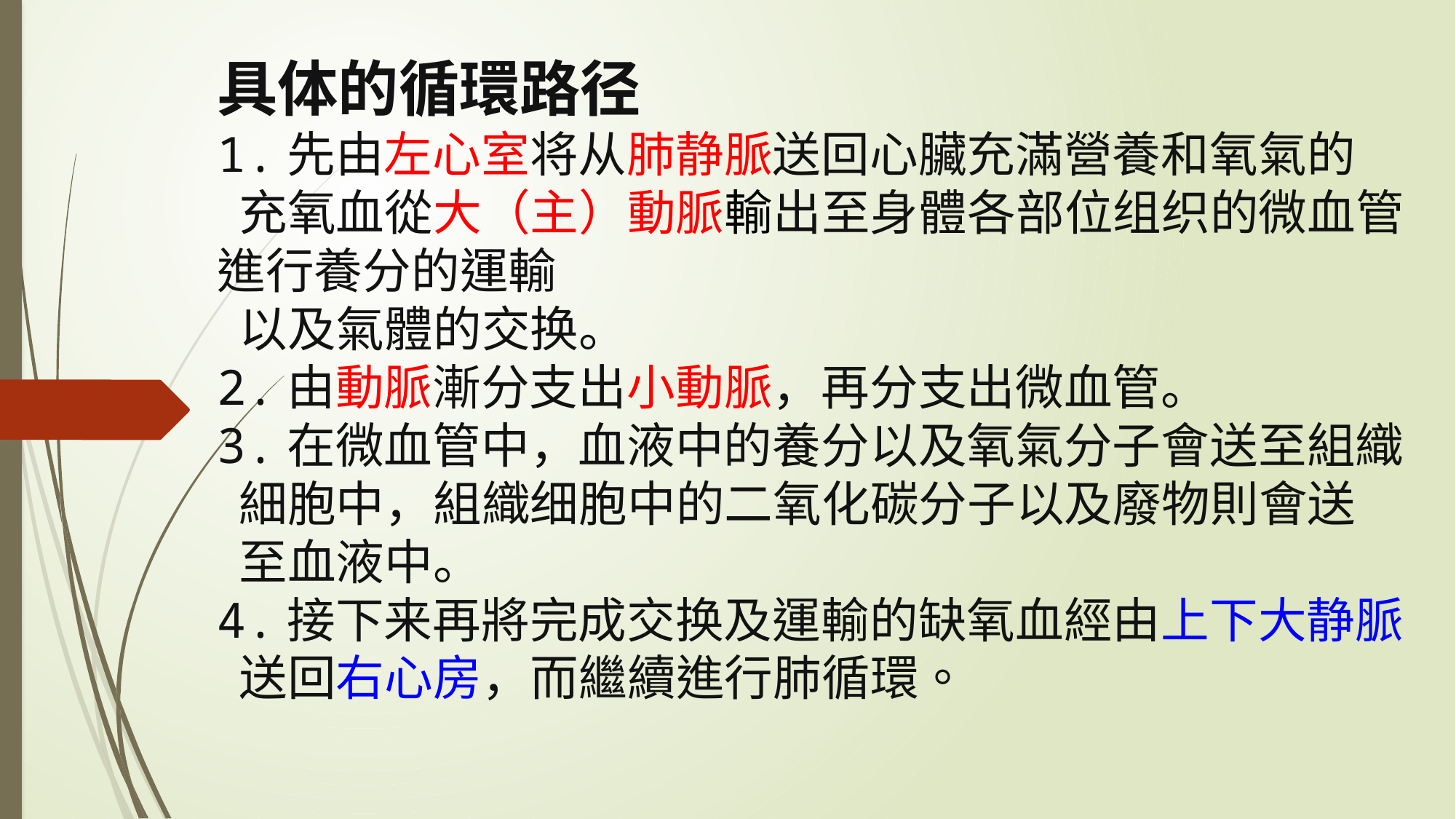

# 具体的循環路径 1.先由左心室将从肺静脈送回心臟充滿營養和氧氣的 充氧血從大（主）動脈輸出至身體各部位组织的微血管進行養分的運輸 以及氣體的交换。 2.由動脈漸分支出小動脈，再分支出微血管。 3.在微血管中，血液中的養分以及氧氣分子會送至組織 細胞中，組織细胞中的二氧化碳分子以及廢物則會送 至血液中。 4.接下来再將完成交换及運輸的缺氧血經由上下大静脈 送回右心房，而繼續進行肺循環。